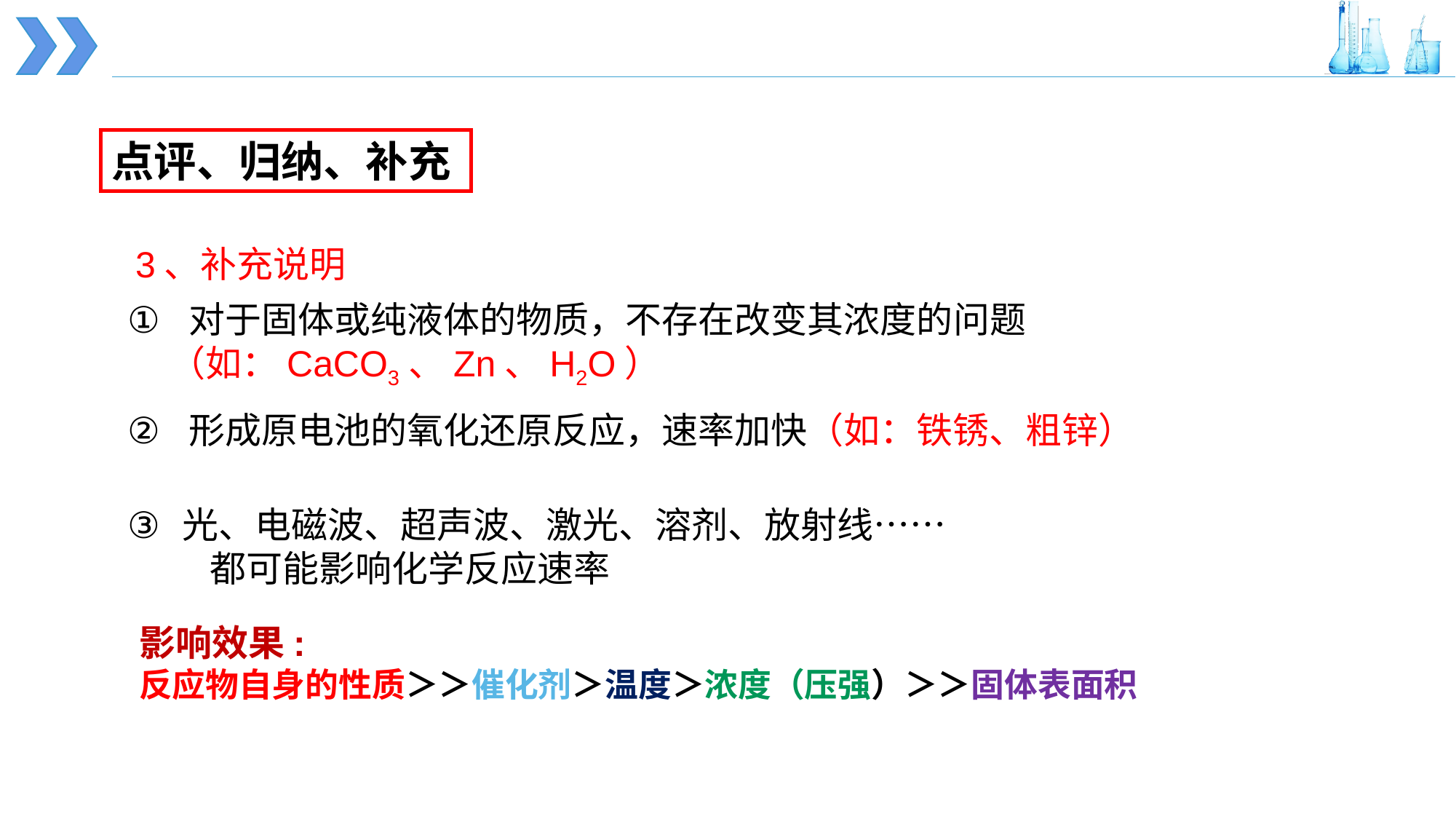

点评、归纳、补充
3、补充说明
对于固体或纯液体的物质，不存在改变其浓度的问题
    （如：CaCO3、Zn、H2O）
形成原电池的氧化还原反应，速率加快（如：铁锈、粗锌）
光、电磁波、超声波、激光、溶剂、放射线……
         都可能影响化学反应速率
影响效果:
反应物自身的性质＞＞催化剂＞温度＞浓度（压强）＞＞固体表面积